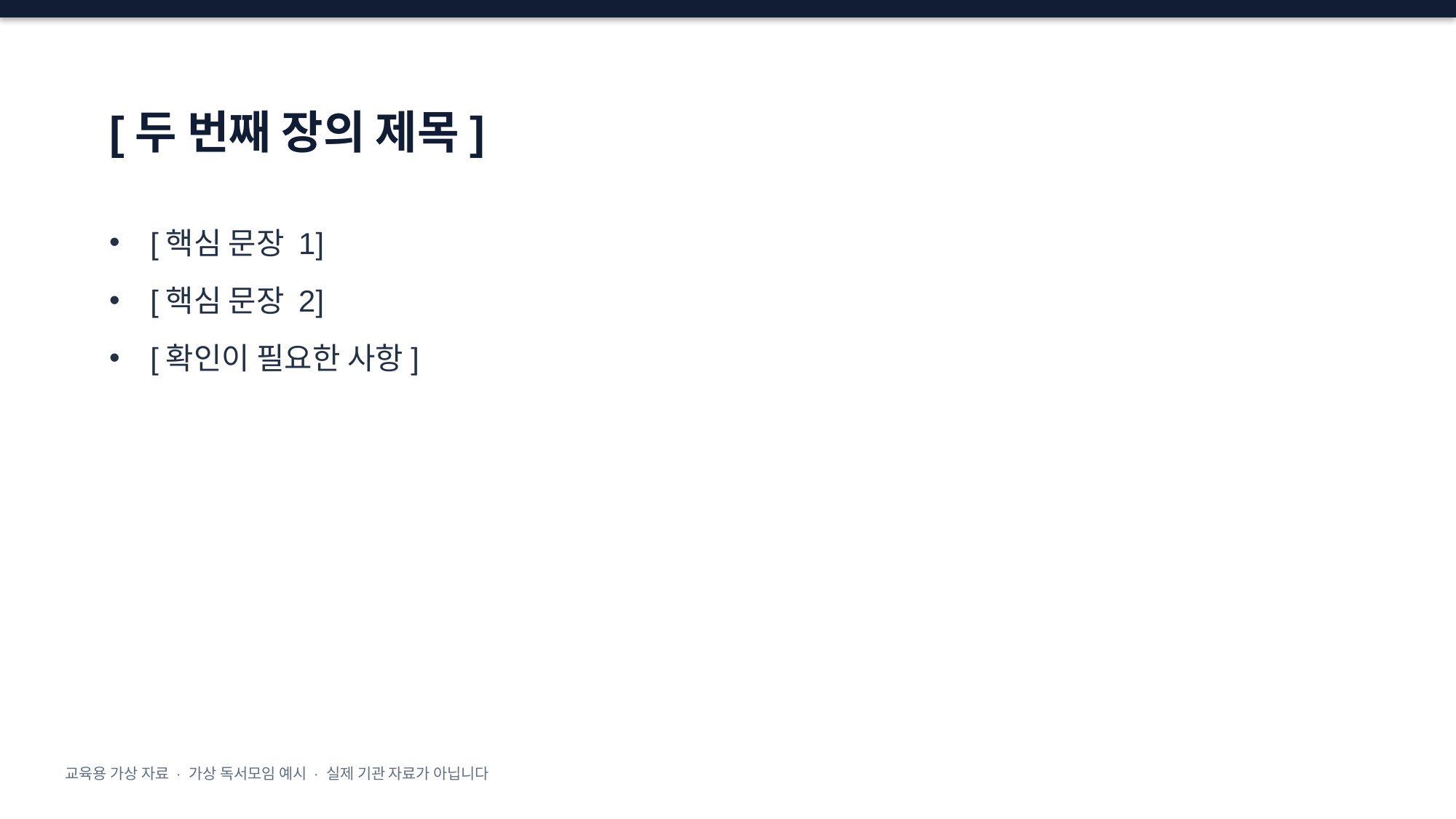

# [두 번째 장의 제목]
[핵심 문장 1]
[핵심 문장 2]
[확인이 필요한 사항]